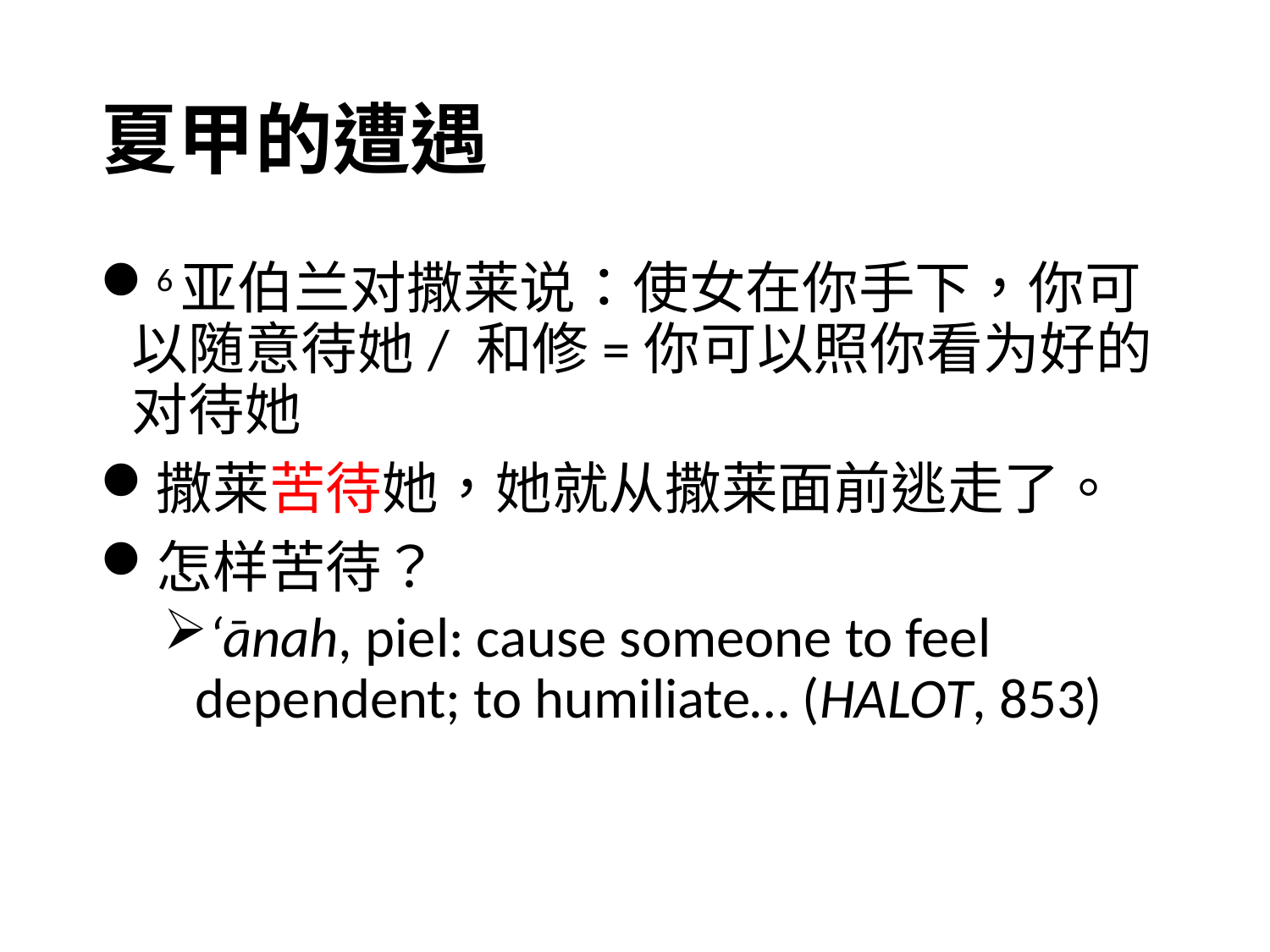

# 夏甲的遭遇
6亚伯兰对撒莱说：使女在你手下，你可以随意待她/ 和修=你可以照你看为好的对待她
撒莱苦待她，她就从撒莱面前逃走了。
怎样苦待？
‘ānah, piel: cause someone to feel dependent; to humiliate… (HALOT, 853)